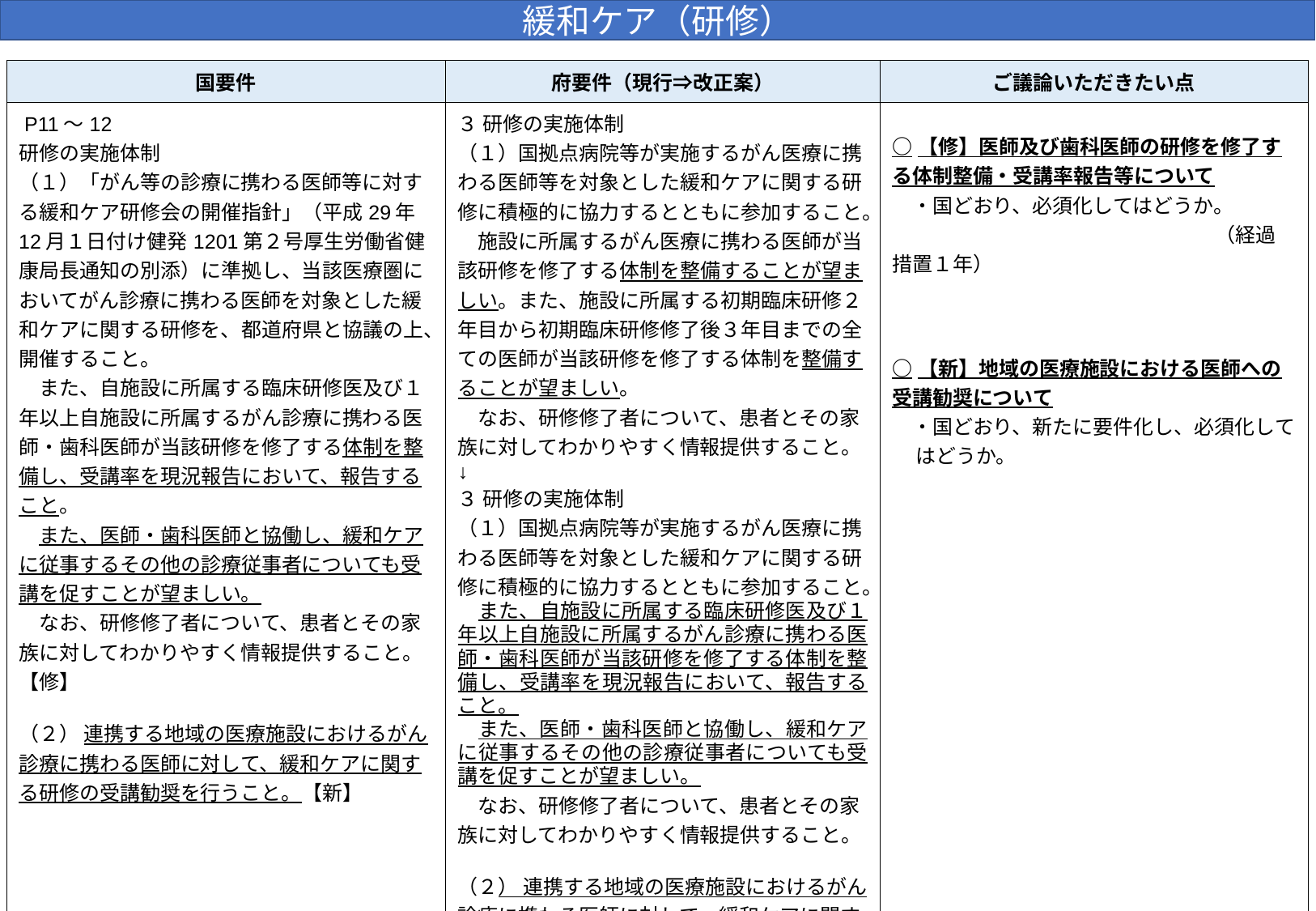

緩和ケア（研修）
| 国要件 | 府要件（現行⇒改正案） | ご議論いただきたい点 |
| --- | --- | --- |
| P11～12 研修の実施体制 （１）「がん等の診療に携わる医師等に対する緩和ケア研修会の開催指針」（平成29年12月１日付け健発1201第２号厚生労働省健康局長通知の別添）に準拠し、当該医療圏においてがん診療に携わる医師を対象とした緩和ケアに関する研修を、都道府県と協議の上、開催すること。 　また、自施設に所属する臨床研修医及び１年以上自施設に所属するがん診療に携わる医師・歯科医師が当該研修を修了する体制を整備し、受講率を現況報告において、報告すること。 　また、医師・歯科医師と協働し、緩和ケアに従事するその他の診療従事者についても受講を促すことが望ましい。 　なお、研修修了者について、患者とその家族に対してわかりやすく情報提供すること。【修】 （２） 連携する地域の医療施設におけるがん診療に携わる医師に対して、緩和ケアに関する研修の受講勧奨を行うこと。【新】 | ３ 研修の実施体制 （１）国拠点病院等が実施するがん医療に携わる医師等を対象とした緩和ケアに関する研修に積極的に協力するとともに参加すること。 　施設に所属するがん医療に携わる医師が当該研修を修了する体制を整備することが望ましい。また、施設に所属する初期臨床研修２年目から初期臨床研修修了後３年目までの全ての医師が当該研修を修了する体制を整備することが望ましい。 　なお、研修修了者について、患者とその家族に対してわかりやすく情報提供すること。 ↓ ３ 研修の実施体制 （１）国拠点病院等が実施するがん医療に携わる医師等を対象とした緩和ケアに関する研修に積極的に協力するとともに参加すること。 　また、自施設に所属する臨床研修医及び１年以上自施設に所属するがん診療に携わる医師・歯科医師が当該研修を修了する体制を整備し、受講率を現況報告において、報告すること。 　また、医師・歯科医師と協働し、緩和ケアに従事するその他の診療従事者についても受講を促すことが望ましい。 　なお、研修修了者について、患者とその家族に対してわかりやすく情報提供すること。 （２） 連携する地域の医療施設におけるがん診療に携わる医師に対して、緩和ケアに関する研修の受講勧奨を行うこと。 | ○【修】医師及び歯科医師の研修を修了する体制整備・受講率報告等について 　・国どおり、必須化してはどうか。 　　　　　　　　　　　　　　　　（経過措置１年） 　 ○【新】地域の医療施設における医師への受講勧奨について 　・国どおり、新たに要件化し、必須化してはどうか。 |